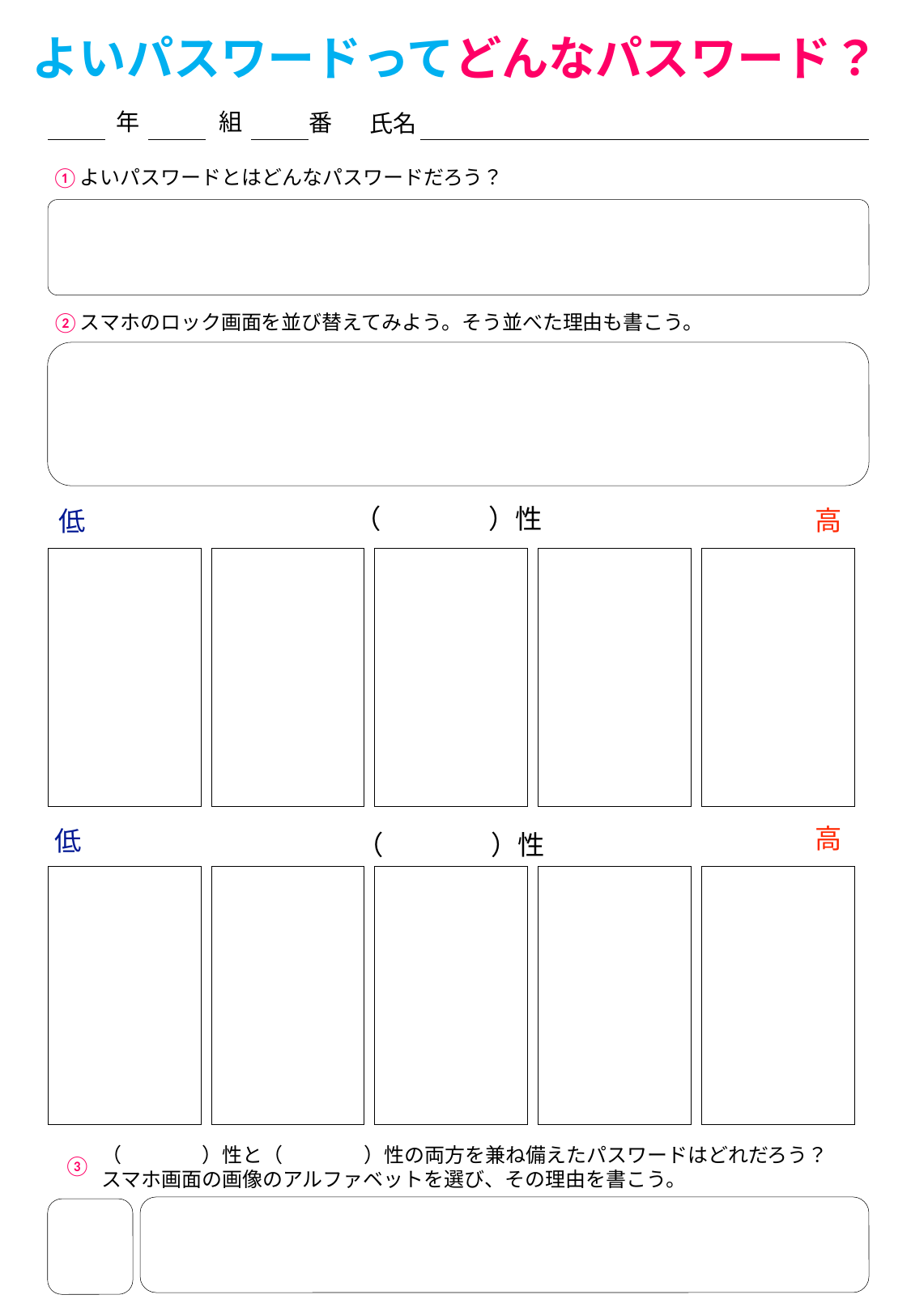

よいパスワードってどんなパスワード？
組
年
番
氏名
よいパスワードとはどんなパスワードだろう？
①

スマホのロック画面を並び替えてみよう。そう並べた理由も書こう。
②

高
低
（　　　　）性

高
低
（　　　　）性

（　　　　）性と（　　　　）性の両方を兼ね備えたパスワードはどれだろう？
スマホ画面の画像のアルファベットを選び、その理由を書こう。
③